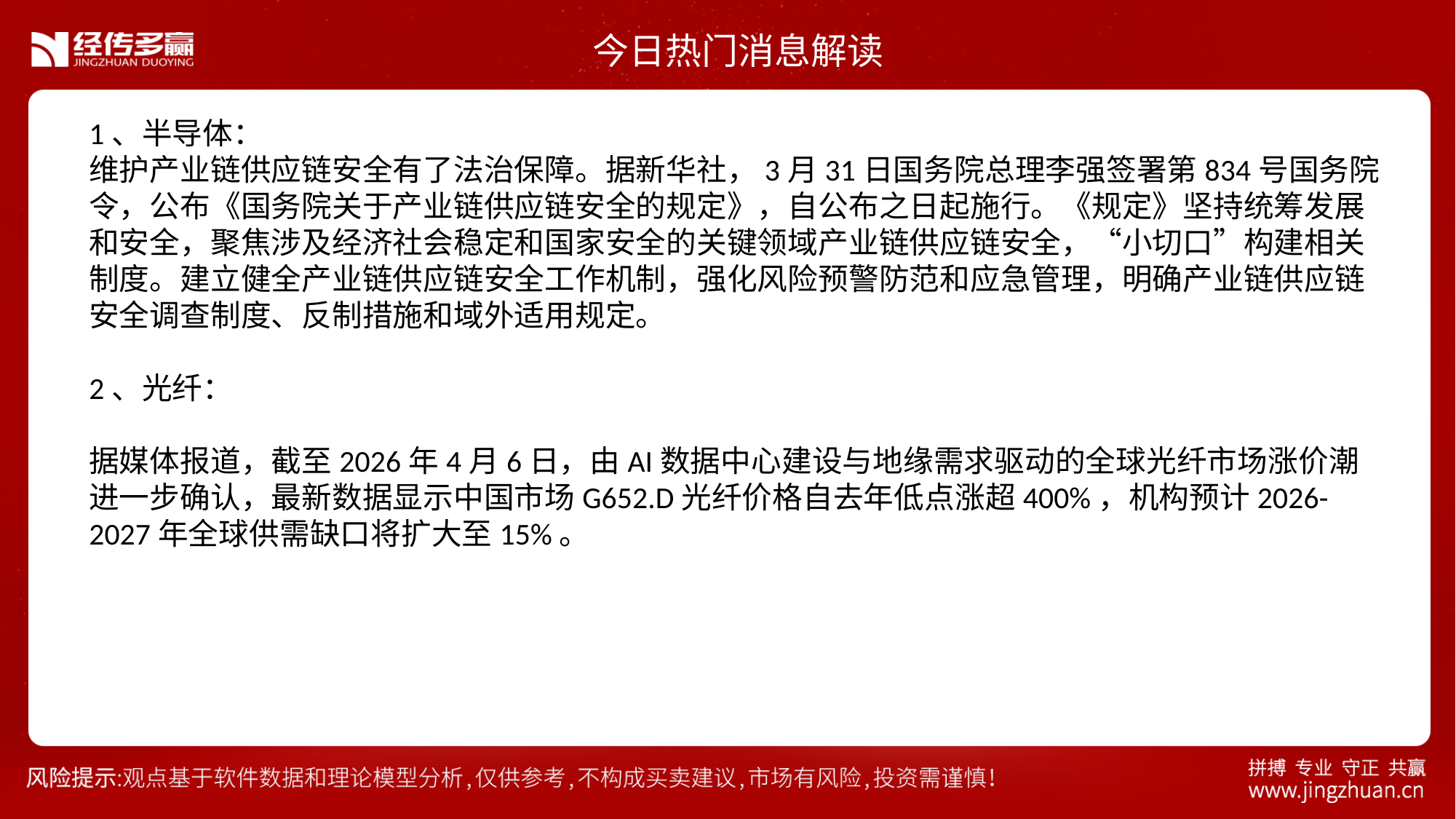

今日热门消息解读
1、半导体：
维护产业链供应链安全有了法治保障。据新华社，3月31日国务院总理李强签署第834号国务院令，公布《国务院关于产业链供应链安全的规定》，自公布之日起施行。《规定》坚持统筹发展和安全，聚焦涉及经济社会稳定和国家安全的关键领域产业链供应链安全，“小切口”构建相关制度。建立健全产业链供应链安全工作机制，强化风险预警防范和应急管理，明确产业链供应链安全调查制度、反制措施和域外适用规定。

2、光纤：

据媒体报道，截至2026年4月6日，由AI数据中心建设与地缘需求驱动的全球光纤市场涨价潮进一步确认，最新数据显示中国市场G652.D光纤价格自去年低点涨超400%，机构预计2026-2027年全球供需缺口将扩大至15%。